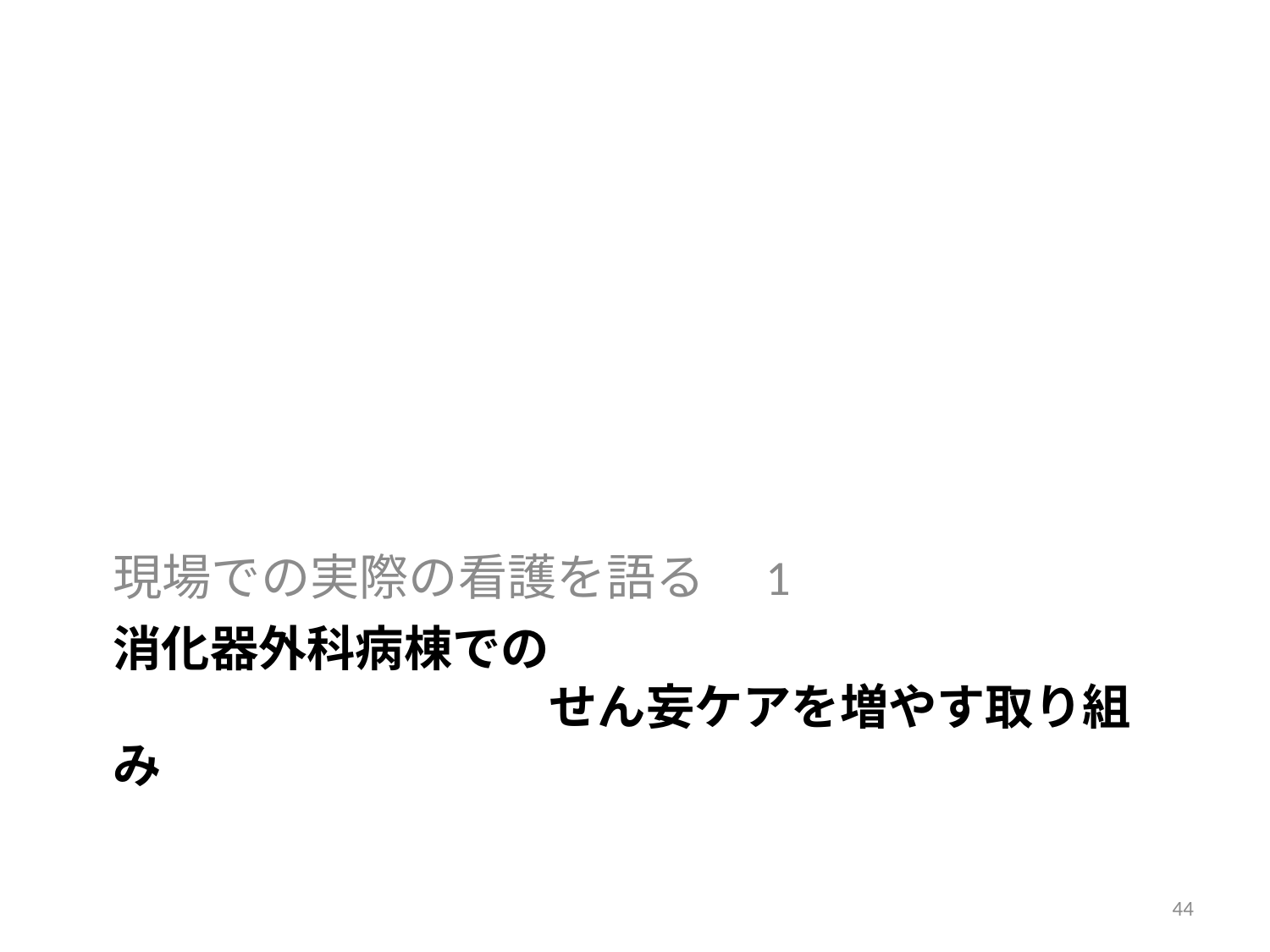

現場での実際の看護を語る　1
# 消化器外科病棟での 　　　　　　　　　せん妄ケアを増やす取り組み
44